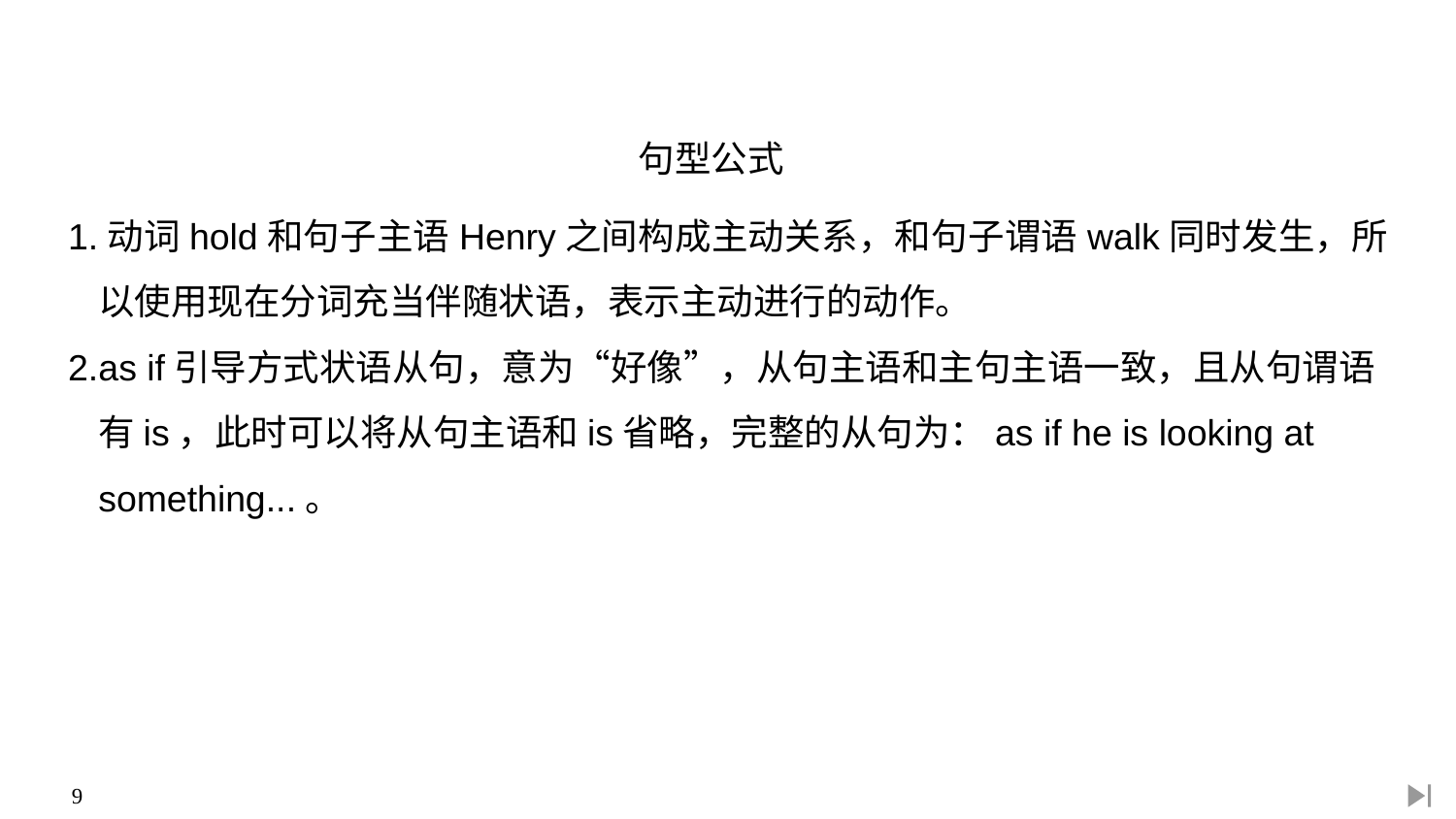

句型公式
1.动词hold和句子主语Henry之间构成主动关系，和句子谓语walk同时发生，所以使用现在分词充当伴随状语，表示主动进行的动作。
2.as if引导方式状语从句，意为“好像”，从句主语和主句主语一致，且从句谓语有is，此时可以将从句主语和is省略，完整的从句为：as if he is looking at something...。